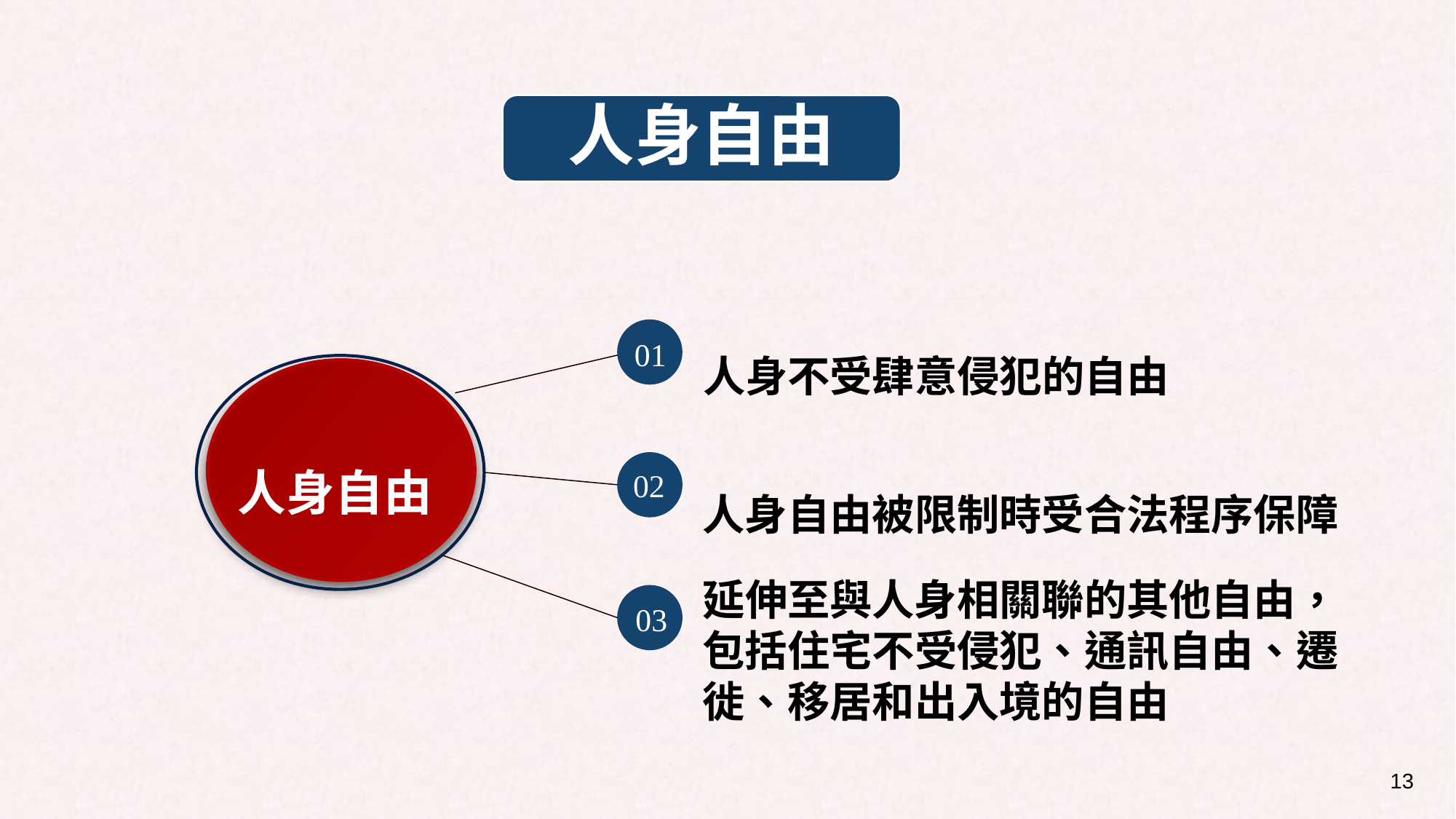

人身自由
人身不受肆意侵犯的自由

01

人身自由被限制時受合法程序保障

人身自由

02
延伸至與人身相關聯的其他自由，包括住宅不受侵犯、通訊自由、遷徙、移居和出入境的自由

03
13